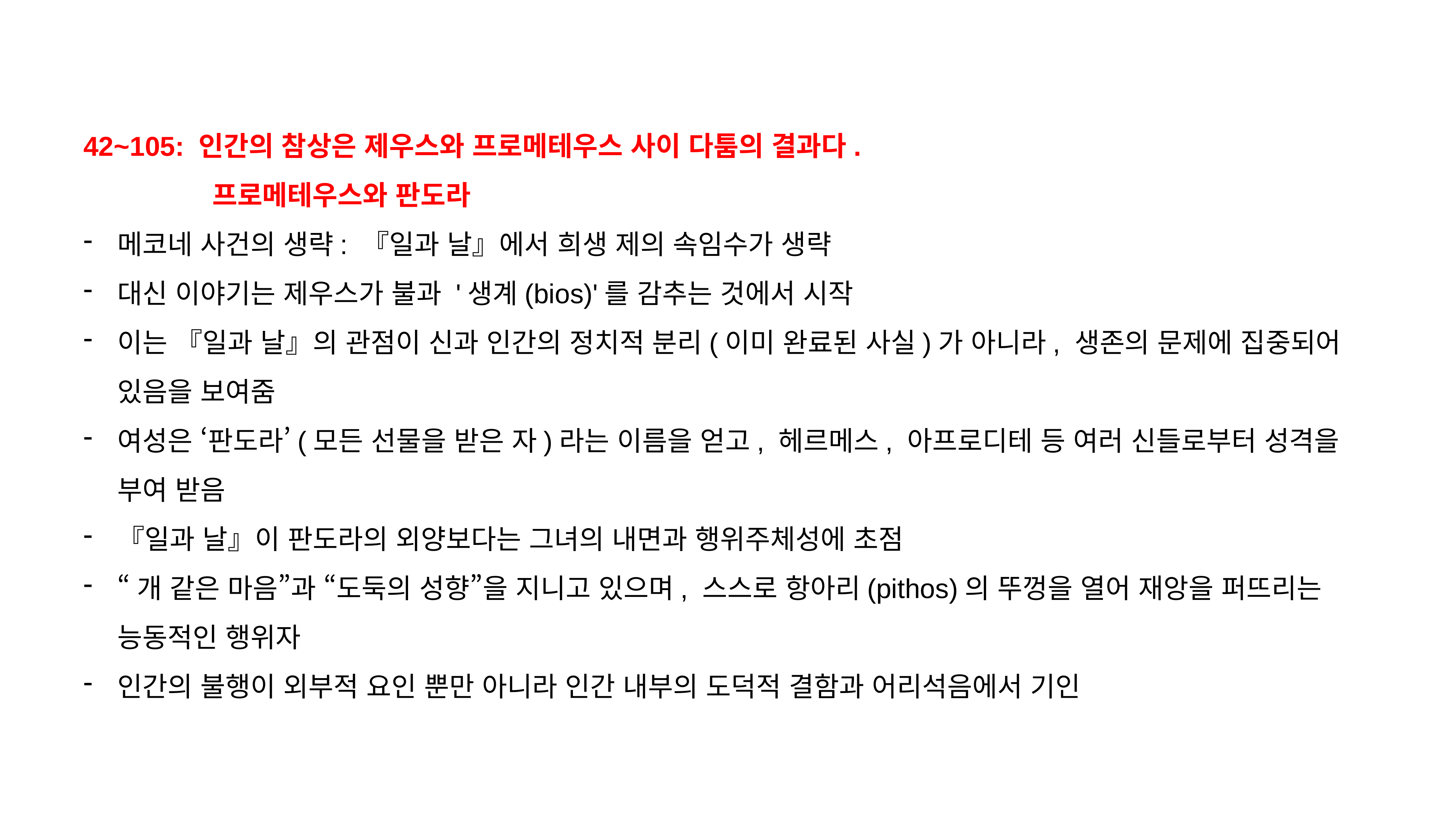

42~105: 인간의 참상은 제우스와 프로메테우스 사이 다툼의 결과다.
                프로메테우스와 판도라
메코네 사건의 생략: 『일과 날』에서 희생 제의 속임수가 생략
대신 이야기는 제우스가 불과 '생계(bios)'를 감추는 것에서 시작
이는 『일과 날』의 관점이 신과 인간의 정치적 분리(이미 완료된 사실)가 아니라, 생존의 문제에 집중되어 있음을 보여줌
여성은 ‘판도라’(모든 선물을 받은 자)라는 이름을 얻고, 헤르메스, 아프로디테 등 여러 신들로부터 성격을 부여 받음
『일과 날』이 판도라의 외양보다는 그녀의 내면과 행위주체성에 초점
“개 같은 마음”과 “도둑의 성향”을 지니고 있으며, 스스로 항아리(pithos)의 뚜껑을 열어 재앙을 퍼뜨리는 능동적인 행위자
인간의 불행이 외부적 요인 뿐만 아니라 인간 내부의 도덕적 결함과 어리석음에서 기인